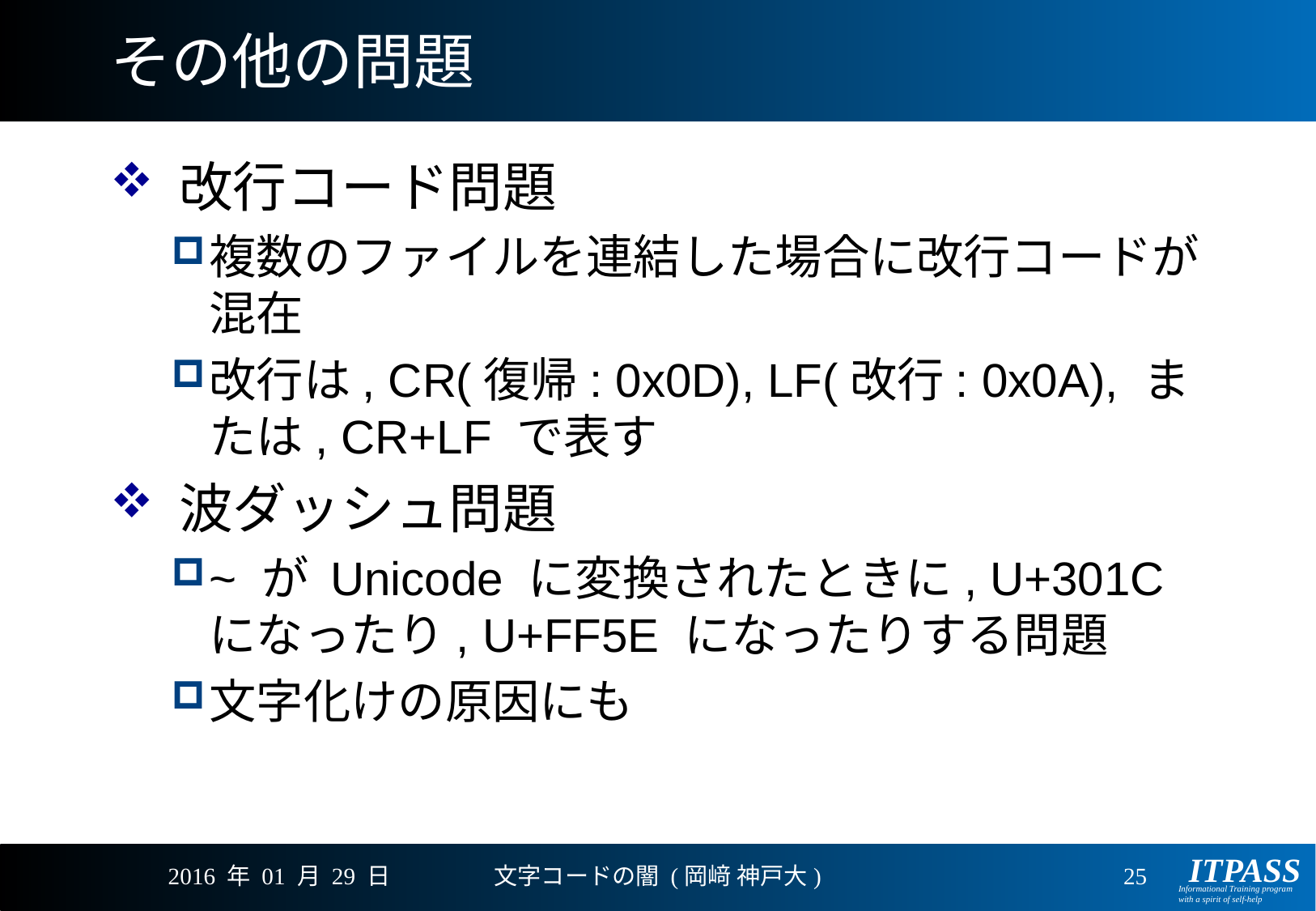

# その他の問題
改行コード問題
複数のファイルを連結した場合に改行コードが混在
改行は, CR(復帰: 0x0D), LF(改行: 0x0A), または, CR+LF で表す
波ダッシュ問題
~ が Unicode に変換されたときに, U+301C になったり, U+FF5E になったりする問題
文字化けの原因にも
2016 年 01 月 29 日
文字コードの闇 (岡﨑 神戸大)
25